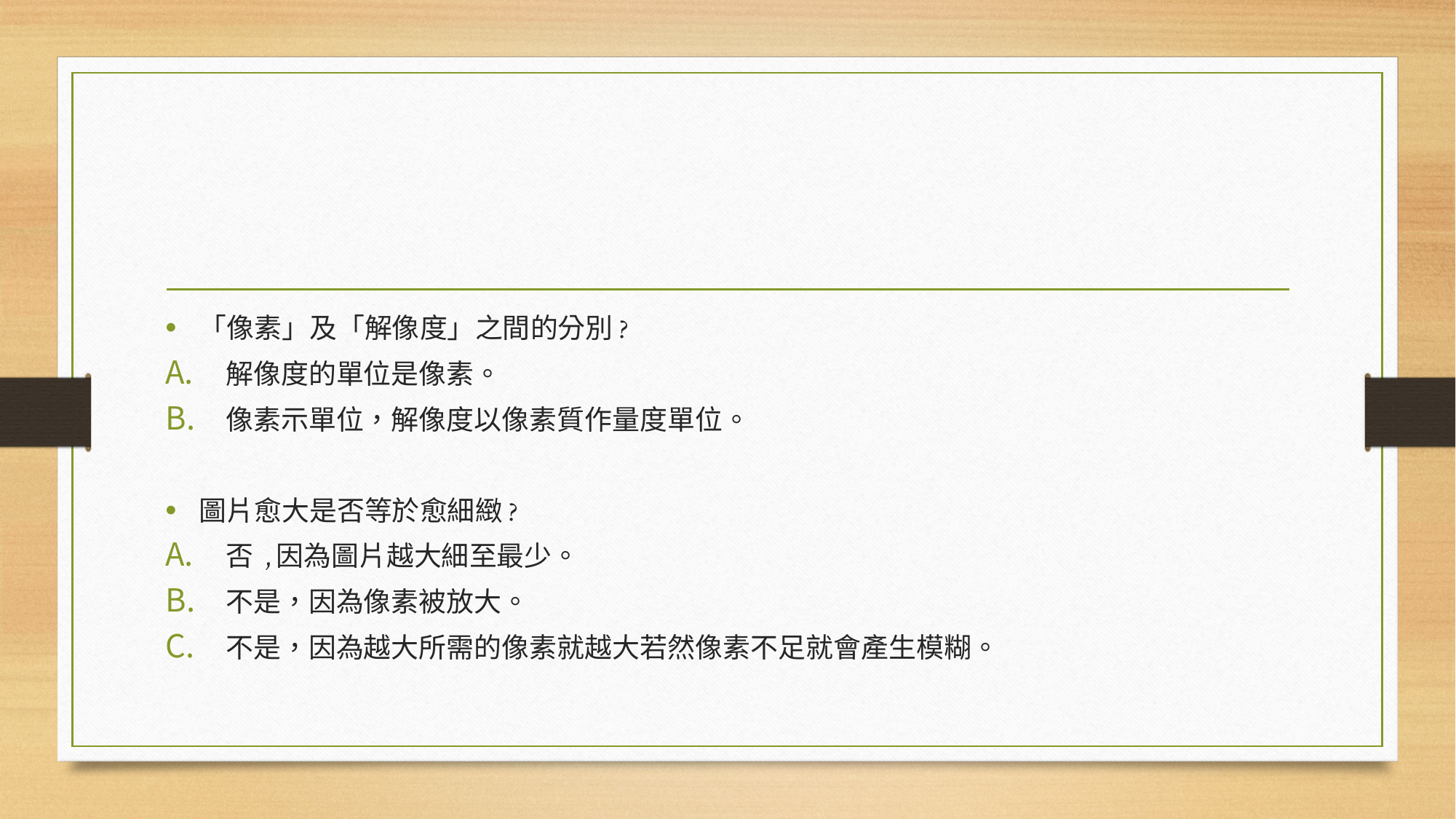

#
「像素」及「解像度」之間的分別?
解像度的單位是像素。
像素示單位，解像度以像素質作量度單位。

圖片愈大是否等於愈細緻?
否 ,因為圖片越大細至最少。
不是，因為像素被放大。
不是，因為越大所需的像素就越大若然像素不足就會產生模糊。